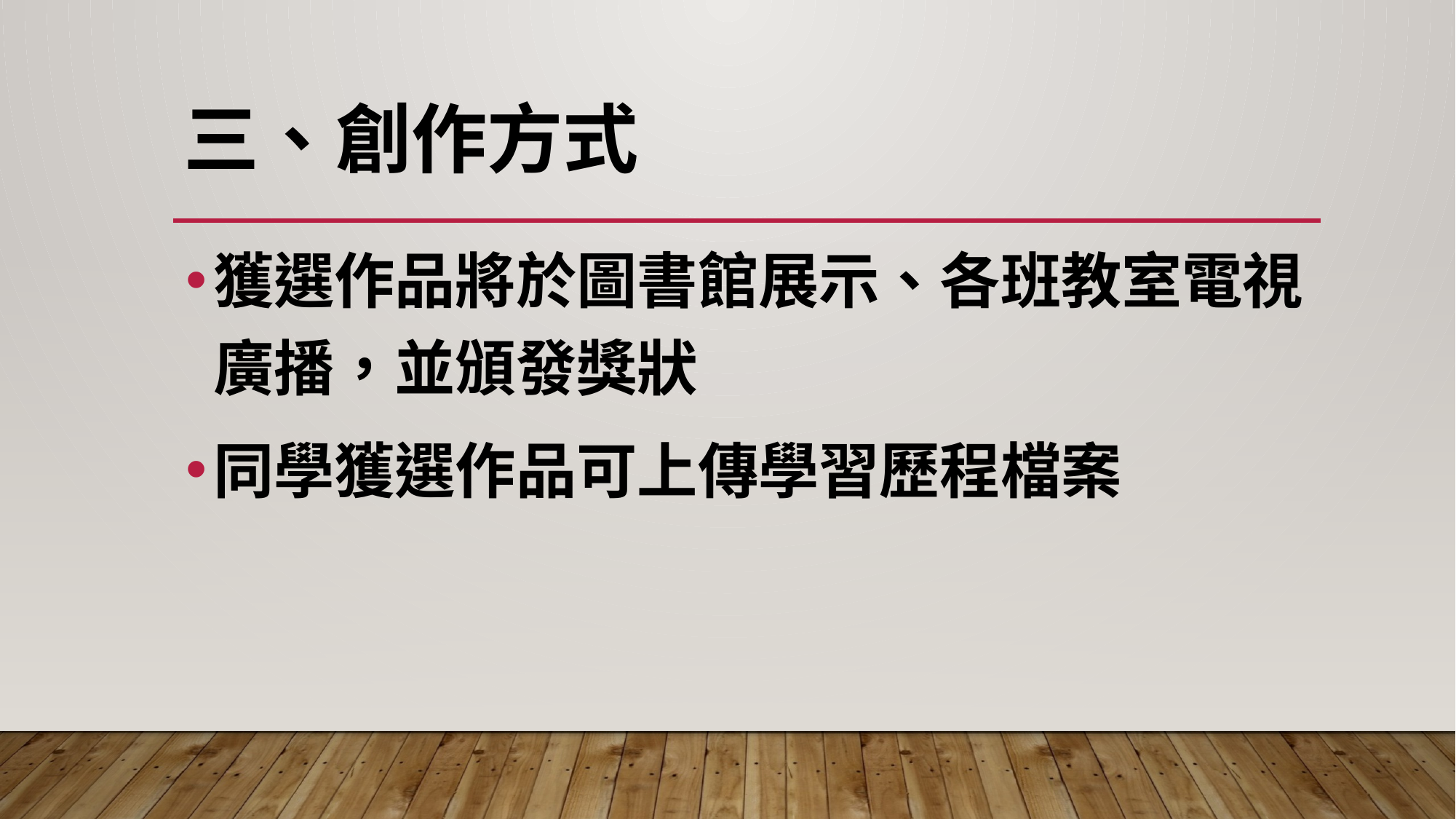

# 三、創作方式
獲選作品將於圖書館展示、各班教室電視廣播，並頒發獎狀
同學獲選作品可上傳學習歷程檔案